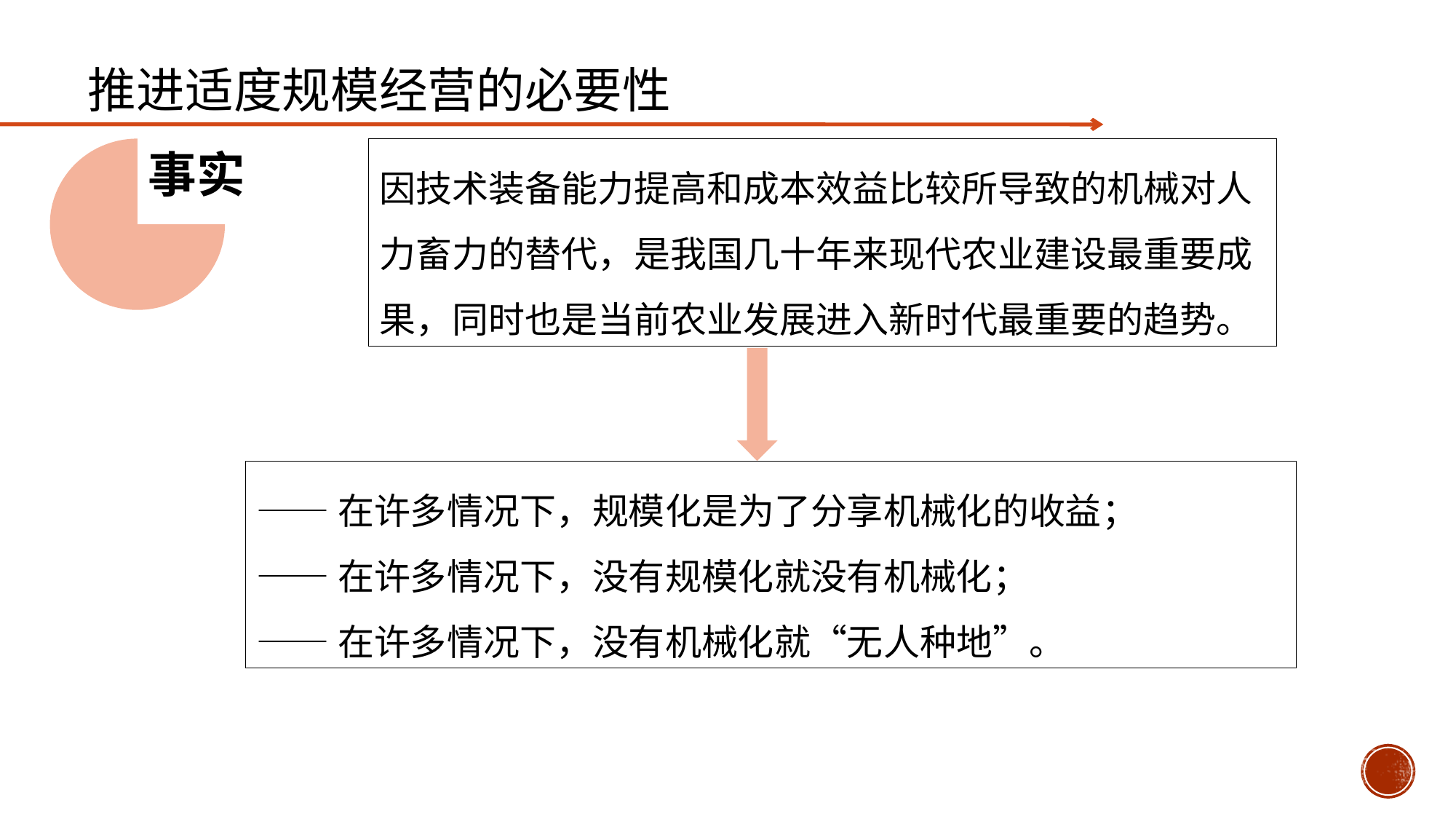

推进适度规模经营的必要性

事实
因技术装备能力提高和成本效益比较所导致的机械对人力畜力的替代，是我国几十年来现代农业建设最重要成果，同时也是当前农业发展进入新时代最重要的趋势。

——在许多情况下，规模化是为了分享机械化的收益；
——在许多情况下，没有规模化就没有机械化；
——在许多情况下，没有机械化就“无人种地”。